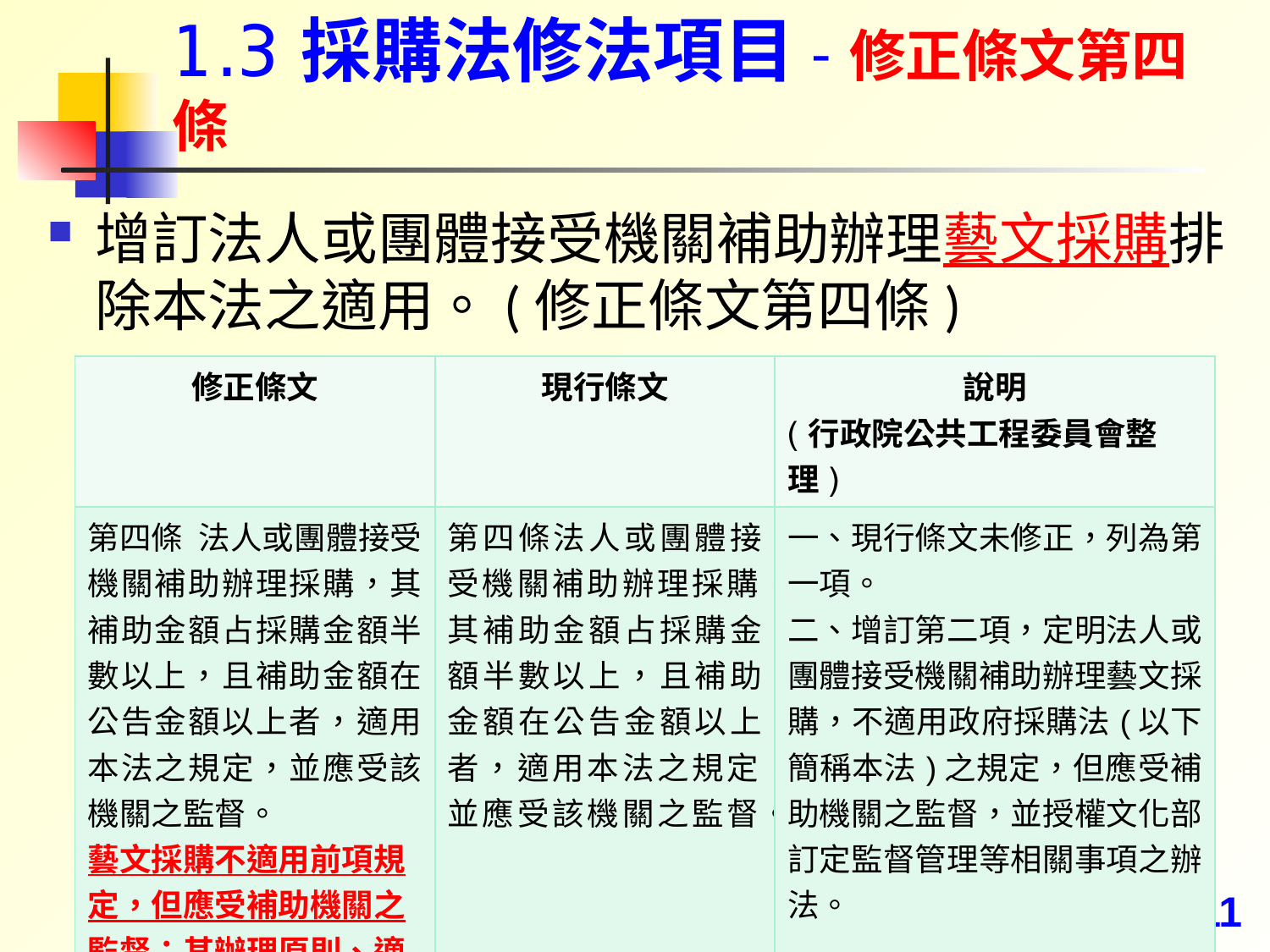

# 1.3採購法修法項目-修正條文第四條
增訂法人或團體接受機關補助辦理藝文採購排除本法之適用。(修正條文第四條)

| 修正條文 | 現行條文 | 說明 (行政院公共工程委員會整理) |
| --- | --- | --- |
| 第四條 法人或團體接受機關補助辦理採購，其補助金額占採購金額半數以上，且補助金額在公告金額以上者，適用本法之規定，並應受該機關之監督。 藝文採購不適用前項規定，但應受補助機關之監督；其辦理原則、適用範圍及監督管理辦法，由文化部定之。 | 第四條法人或團體接受機關補助辦理採購，其補助金額占採購金額半數以上，且補助金額在公告金額以上者，適用本法之規定，並應受該機關之監督。 | 一、現行條文未修正，列為第一項。 二、增訂第二項，定明法人或團體接受機關補助辦理藝文採購，不適用政府採購法(以下簡稱本法)之規定，但應受補助機關之監督，並授權文化部訂定監督管理等相關事項之辦法。 |
11